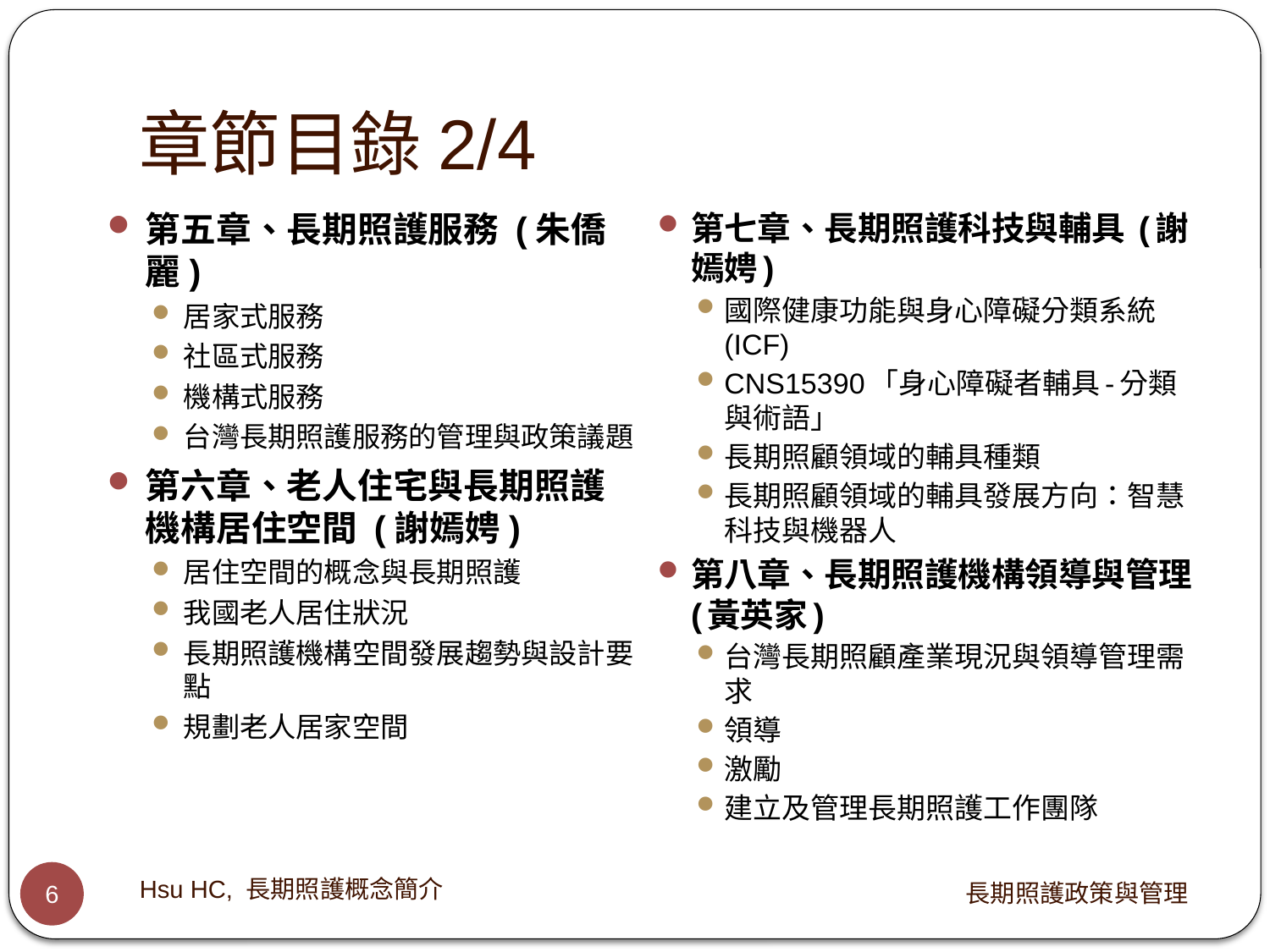

# 章節目錄2/4
第五章、長期照護服務 (朱僑麗)
居家式服務
社區式服務
機構式服務
台灣長期照護服務的管理與政策議題
第六章、老人住宅與長期照護機構居住空間 (謝嫣娉)
居住空間的概念與長期照護
我國老人居住狀況
長期照護機構空間發展趨勢與設計要點
規劃老人居家空間

第七章、長期照護科技與輔具 (謝嫣娉)
國際健康功能與身心障礙分類系統(ICF)
CNS15390「身心障礙者輔具-分類與術語」
長期照顧領域的輔具種類
長期照顧領域的輔具發展方向：智慧科技與機器人
第八章、長期照護機構領導與管理 (黃英家)
台灣長期照顧產業現況與領導管理需求
領導
激勵
建立及管理長期照護工作團隊

Hsu HC, 長期照護概念簡介
長期照護政策與管理
6